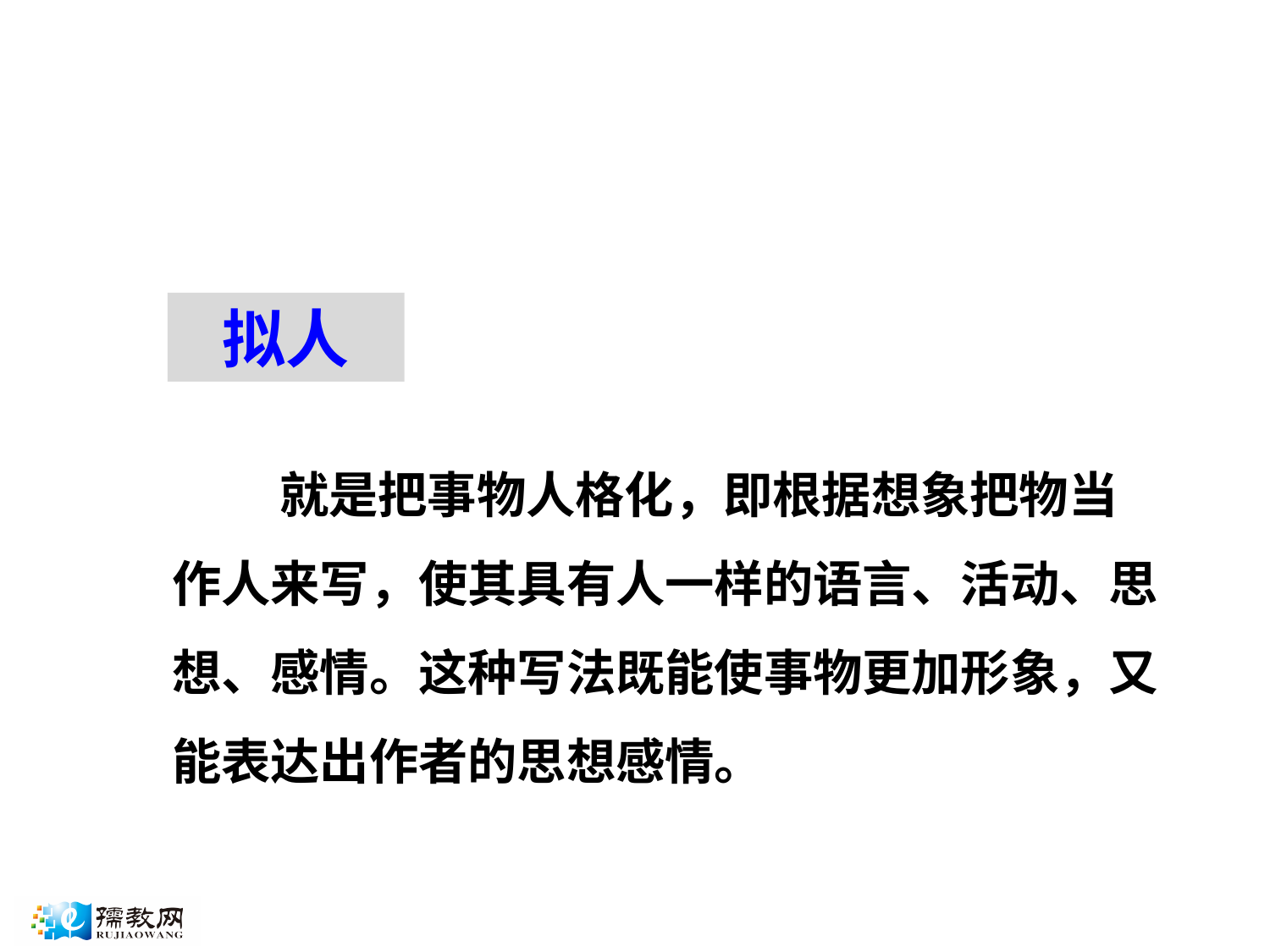

拟人
 就是把事物人格化，即根据想象把物当作人来写，使其具有人一样的语言、活动、思想、感情。这种写法既能使事物更加形象，又能表达出作者的思想感情。